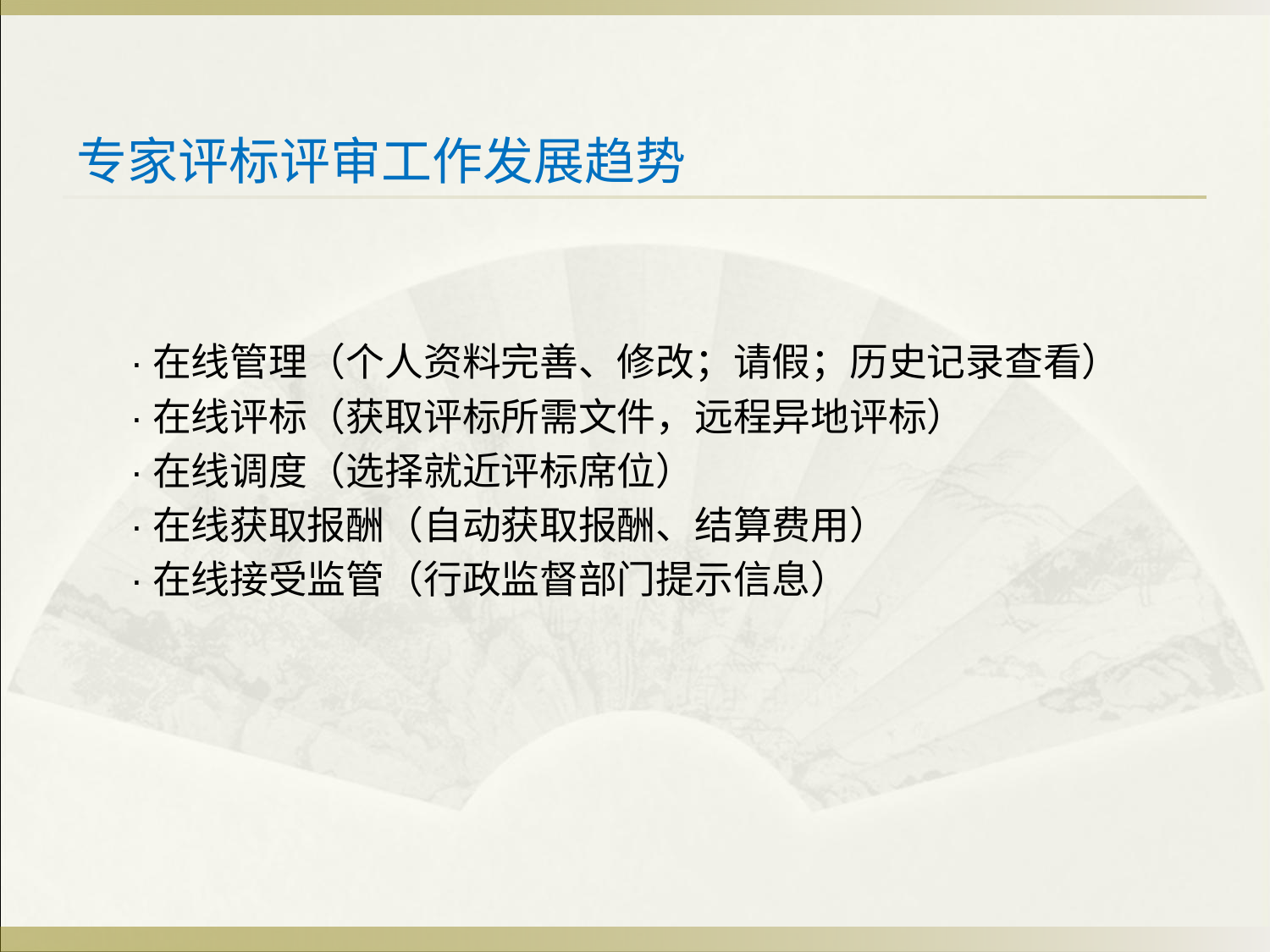

# 专家评标评审工作发展趋势

     ·在线管理（个人资料完善、修改；请假；历史记录查看）
     ·在线评标（获取评标所需文件，远程异地评标）
     ·在线调度（选择就近评标席位）
     ·在线获取报酬（自动获取报酬、结算费用）
     ·在线接受监管（行政监督部门提示信息）